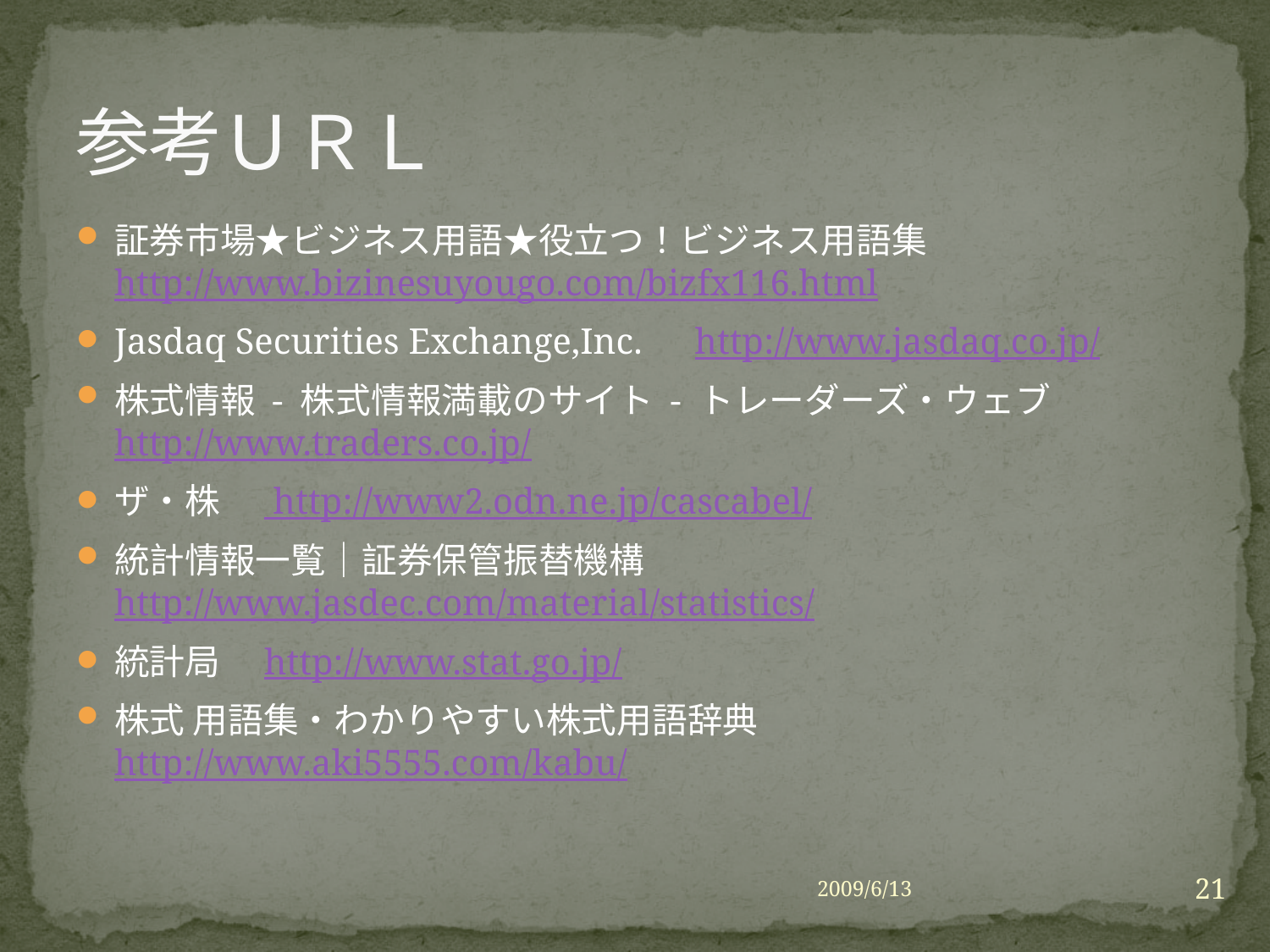

# 参考ＵＲＬ
証券市場★ビジネス用語★役立つ！ビジネス用語集　http://www.bizinesuyougo.com/bizfx116.html
Jasdaq Securities Exchange,Inc.　http://www.jasdaq.co.jp/
株式情報 - 株式情報満載のサイト - トレーダーズ・ウェブhttp://www.traders.co.jp/
ザ・株　 http://www2.odn.ne.jp/cascabel/
統計情報一覧｜証券保管振替機構　http://www.jasdec.com/material/statistics/
統計局　http://www.stat.go.jp/
株式 用語集・わかりやすい株式用語辞典　 http://www.aki5555.com/kabu/

21
2009/6/13